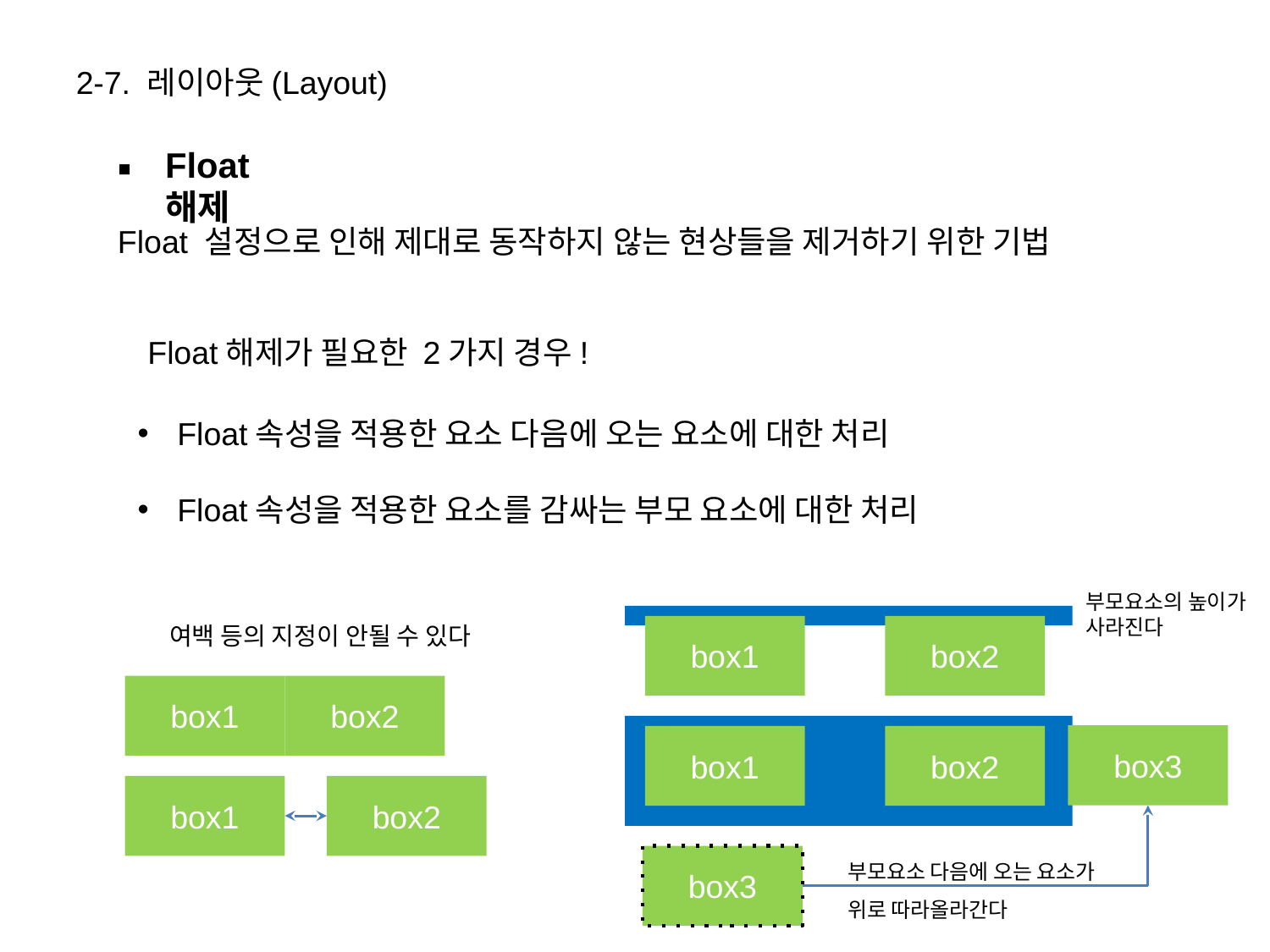

2-7. 레이아웃(Layout)
Float 해제
Float 설정으로 인해 제대로 동작하지 않는 현상들을 제거하기 위한 기법
Float해제가 필요한 2가지 경우!
Float속성을 적용한 요소 다음에 오는 요소에 대한 처리

Float속성을 적용한 요소를 감싸는 부모 요소에 대한 처리
부모요소의 높이가
사라진다

여백 등의 지정이 안될 수 있다
box1
box2
box1
box2

box3
box1
box2
box1
box2
부모요소 다음에 오는 요소가
위로 따라올라간다
box3